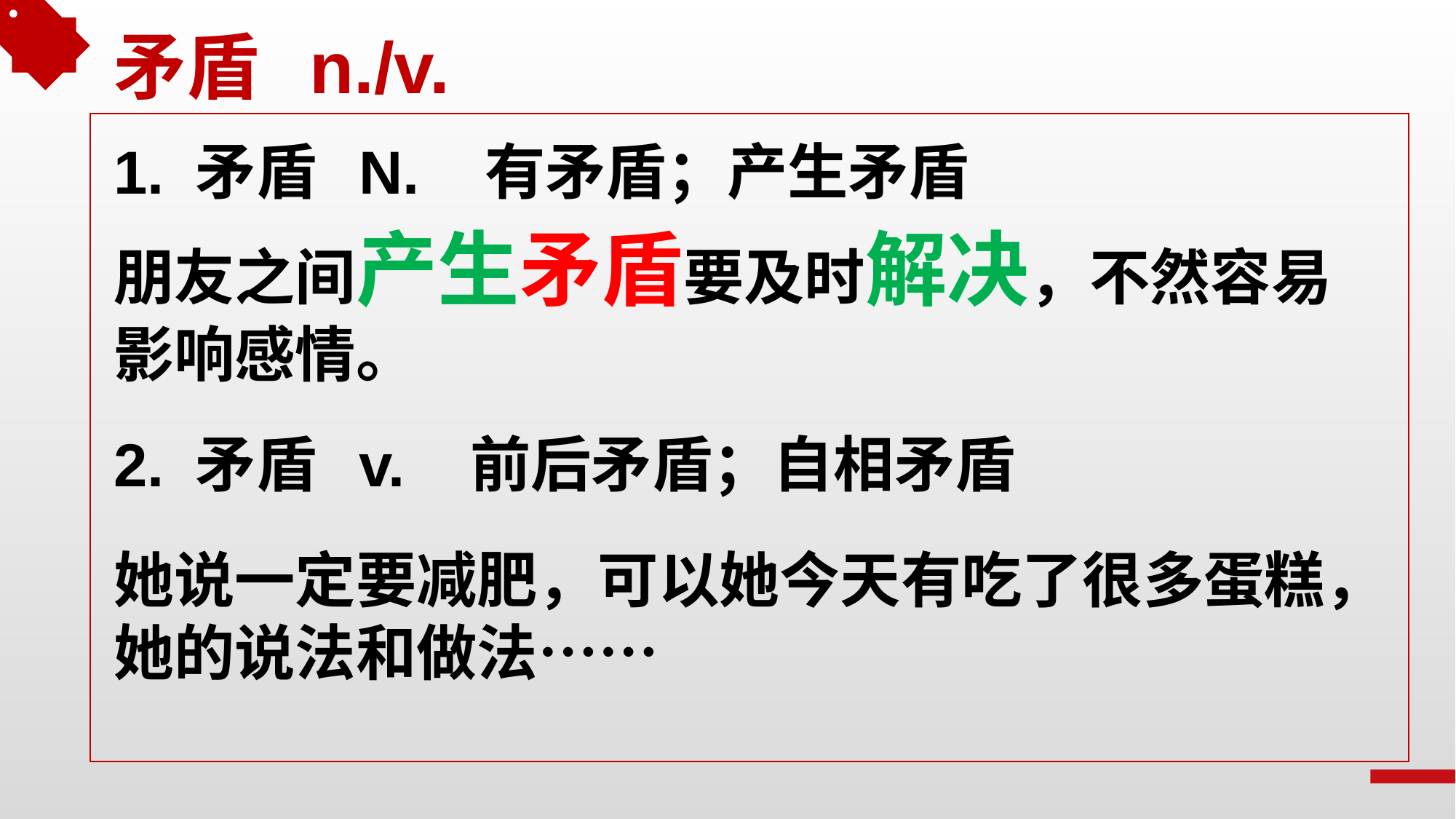

矛盾  n./v.

1. 矛盾  N.   有矛盾；产生矛盾
朋友之间产生矛盾要及时解决，不然容易影响感情。
2. 矛盾  v.   前后矛盾；自相矛盾
她说一定要减肥，可以她今天有吃了很多蛋糕，她的说法和做法……